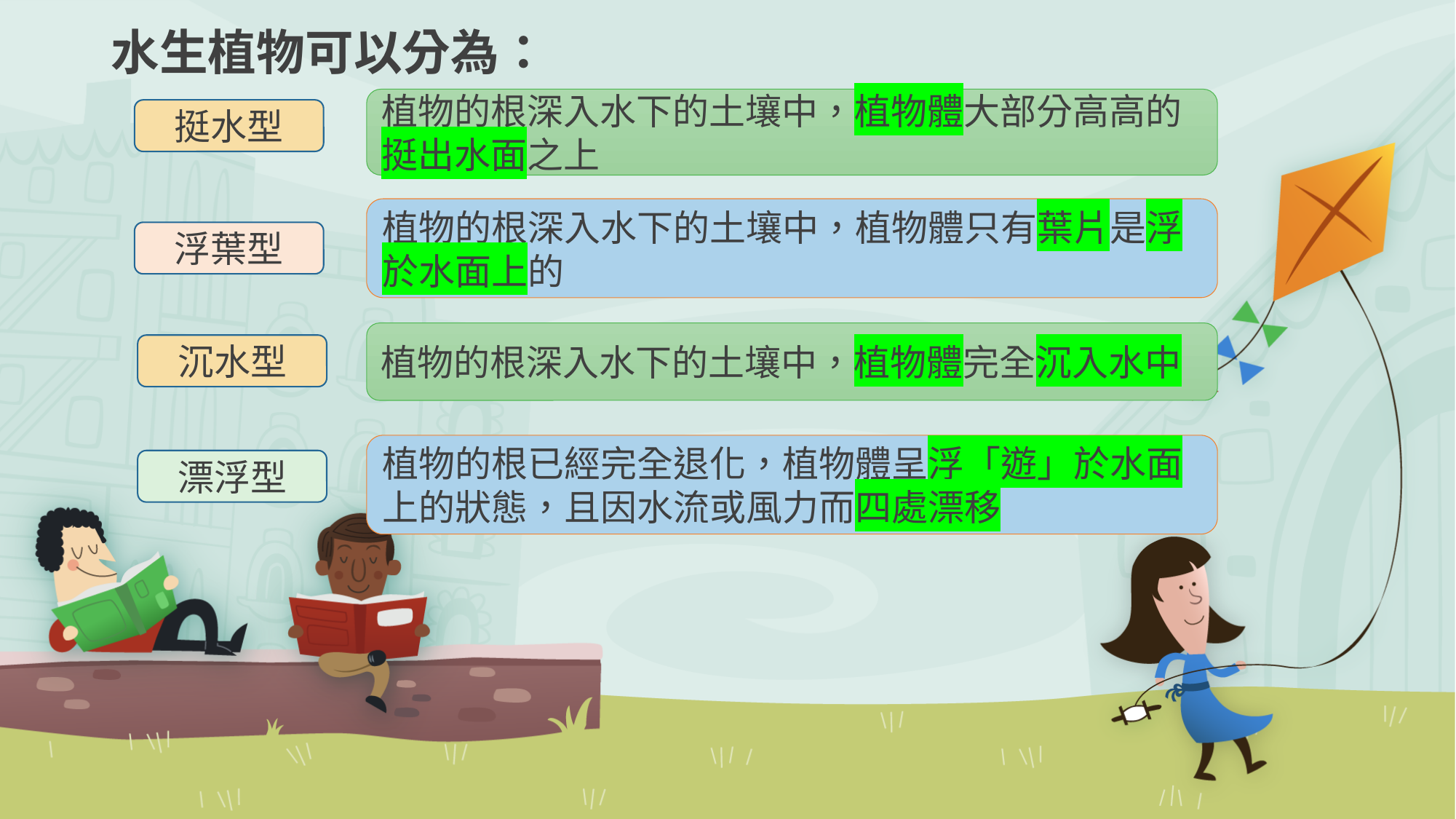

水生植物可以分為：

植物的根深入水下的土壤中，植物體大部分高高的挺出水面之上
挺水型
植物的根深入水下的土壤中，植物體只有葉片是浮於水面上的
浮葉型
植物的根深入水下的土壤中，植物體完全沉入水中
沉水型
植物的根已經完全退化，植物體呈浮「遊」於水面上的狀態，且因水流或風力而四處漂移
漂浮型